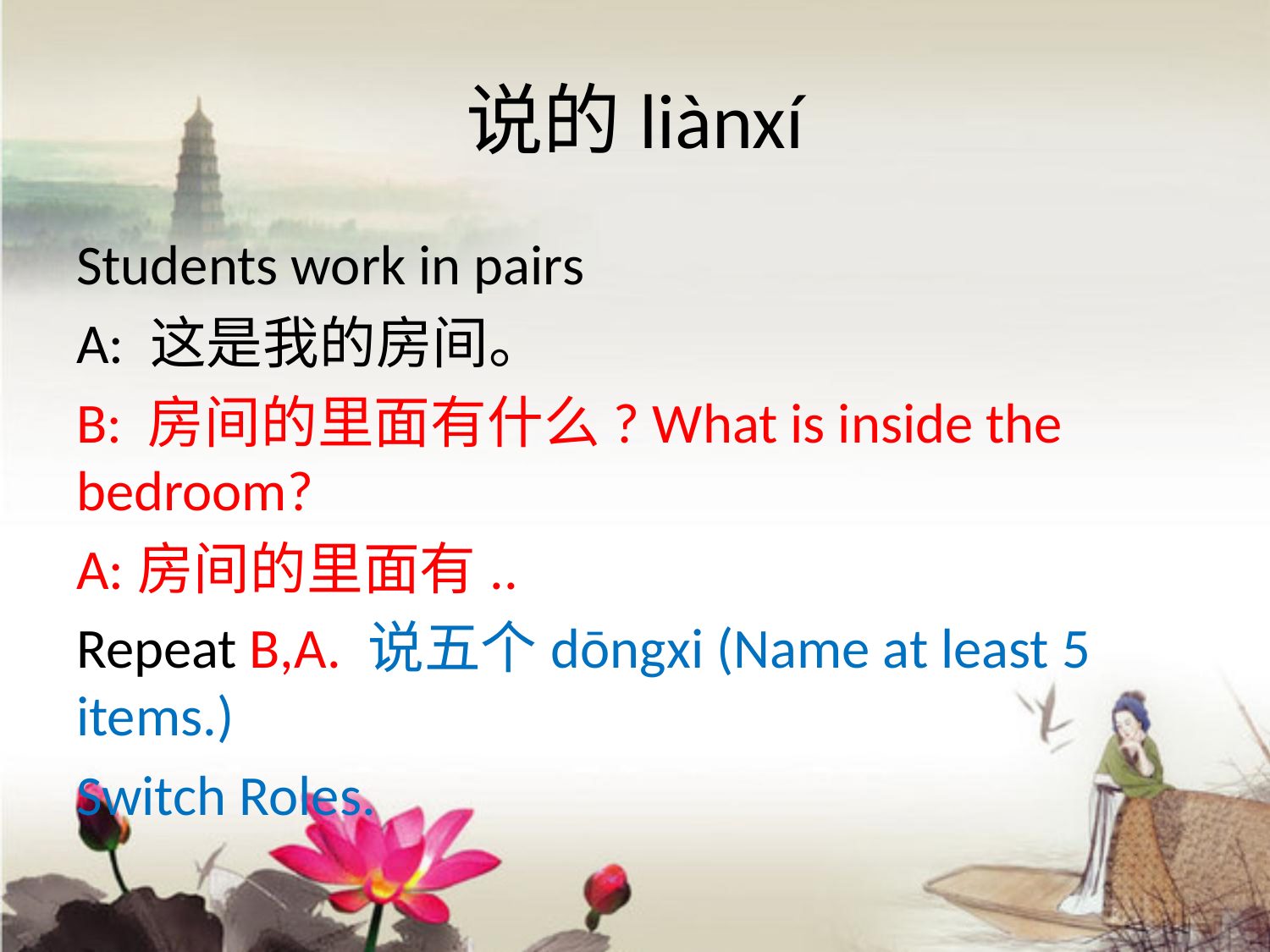

# 说的liànxí
Students work in pairs
A: 这是我的房间。
B: 房间的里面有什么? What is inside the bedroom?
A:房间的里面有..
Repeat B,A. 说五个dōngxi (Name at least 5 items.)
Switch Roles.